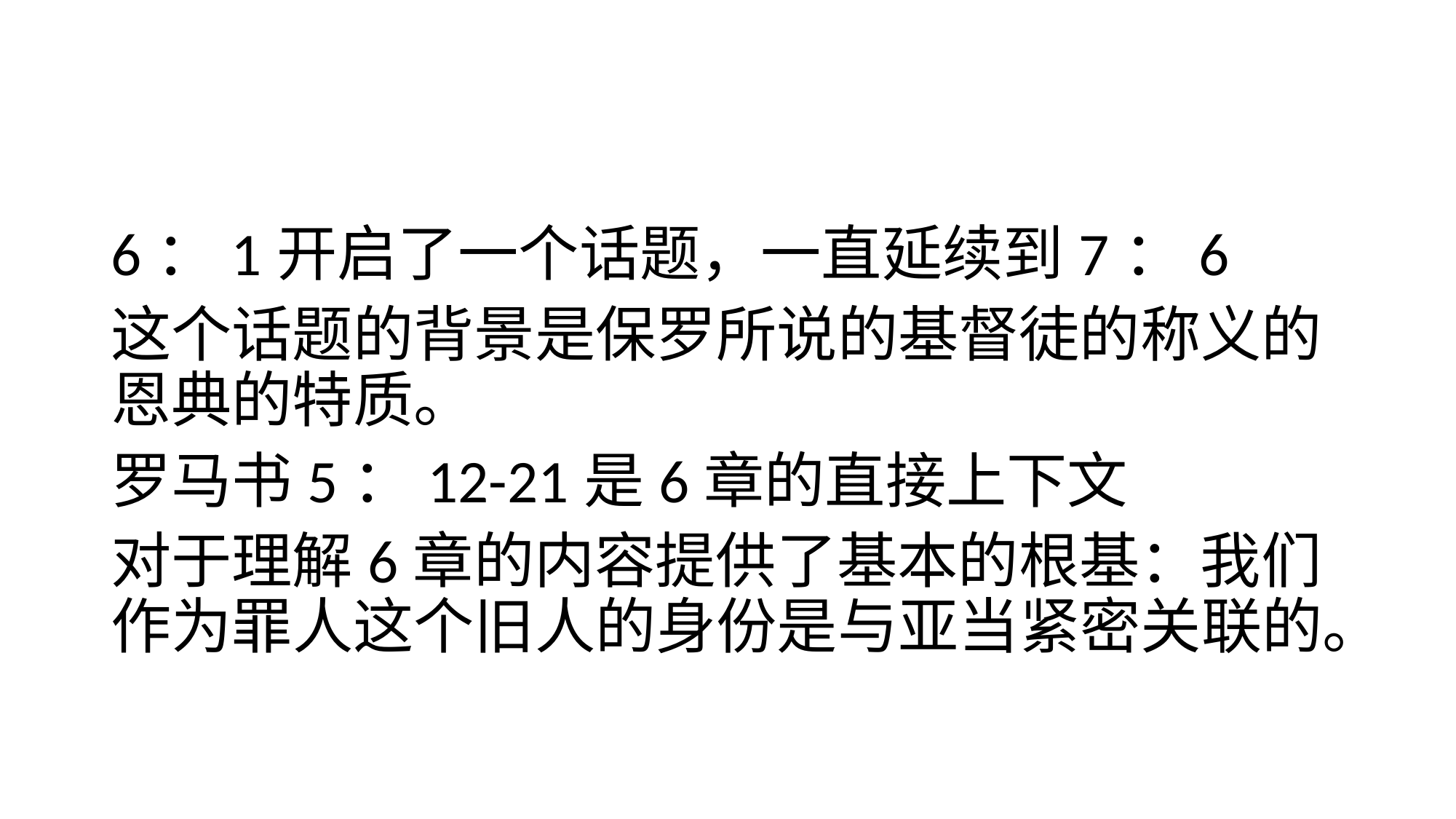

#
6：1开启了一个话题，一直延续到7：6
这个话题的背景是保罗所说的基督徒的称义的恩典的特质。
罗马书5：12-21是6章的直接上下文
对于理解6章的内容提供了基本的根基：我们作为罪人这个旧人的身份是与亚当紧密关联的。